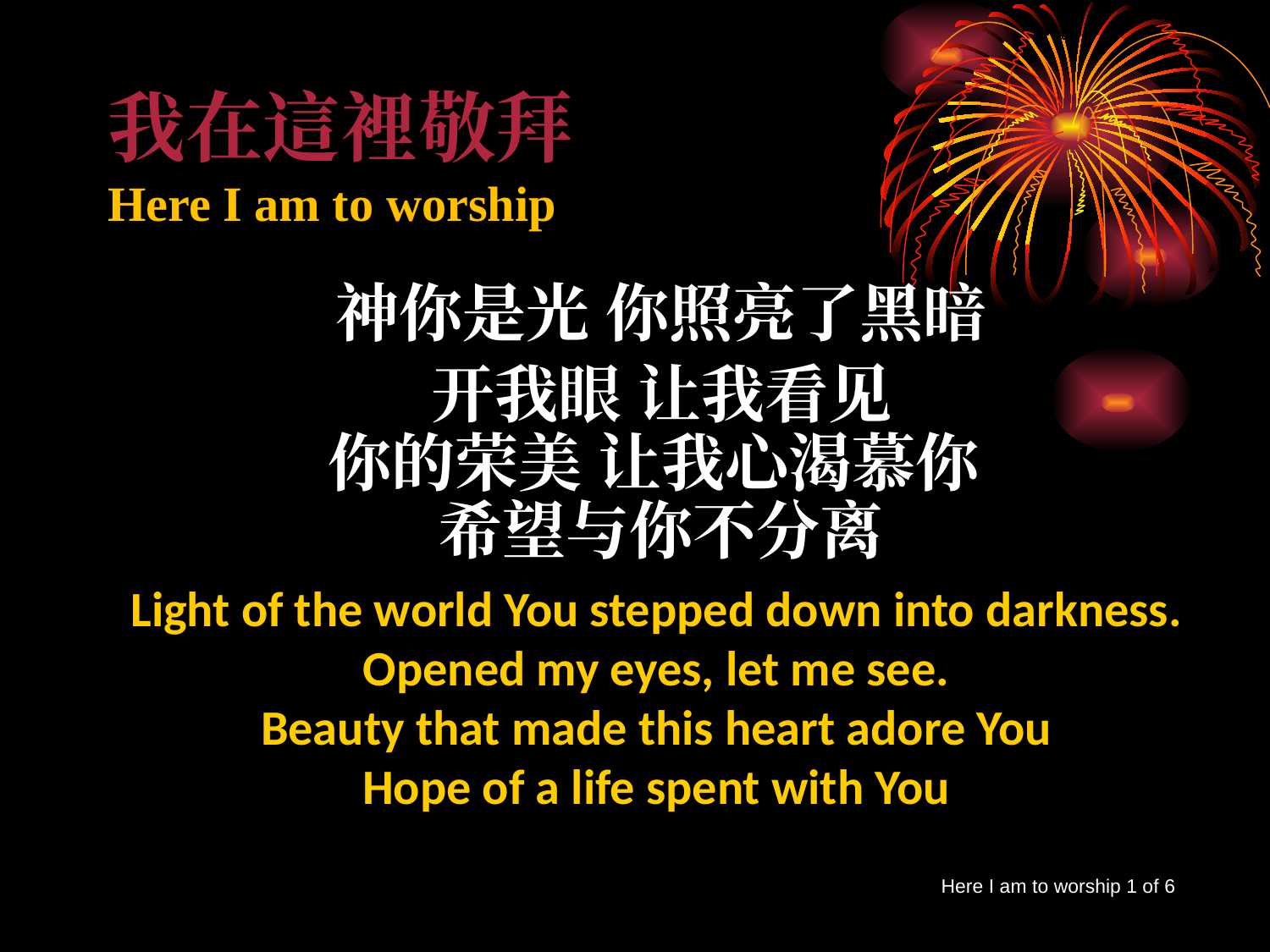

我在這裡敬拜
Here I am to worship
神你是光 你照亮了黑暗
开我眼 让我看见
你的荣美 让我心渴慕你
希望与你不分离

Light of the world You stepped down into darkness.
Opened my eyes, let me see.
Beauty that made this heart adore You
Hope of a life spent with You
Here I am to worship 1 of 6